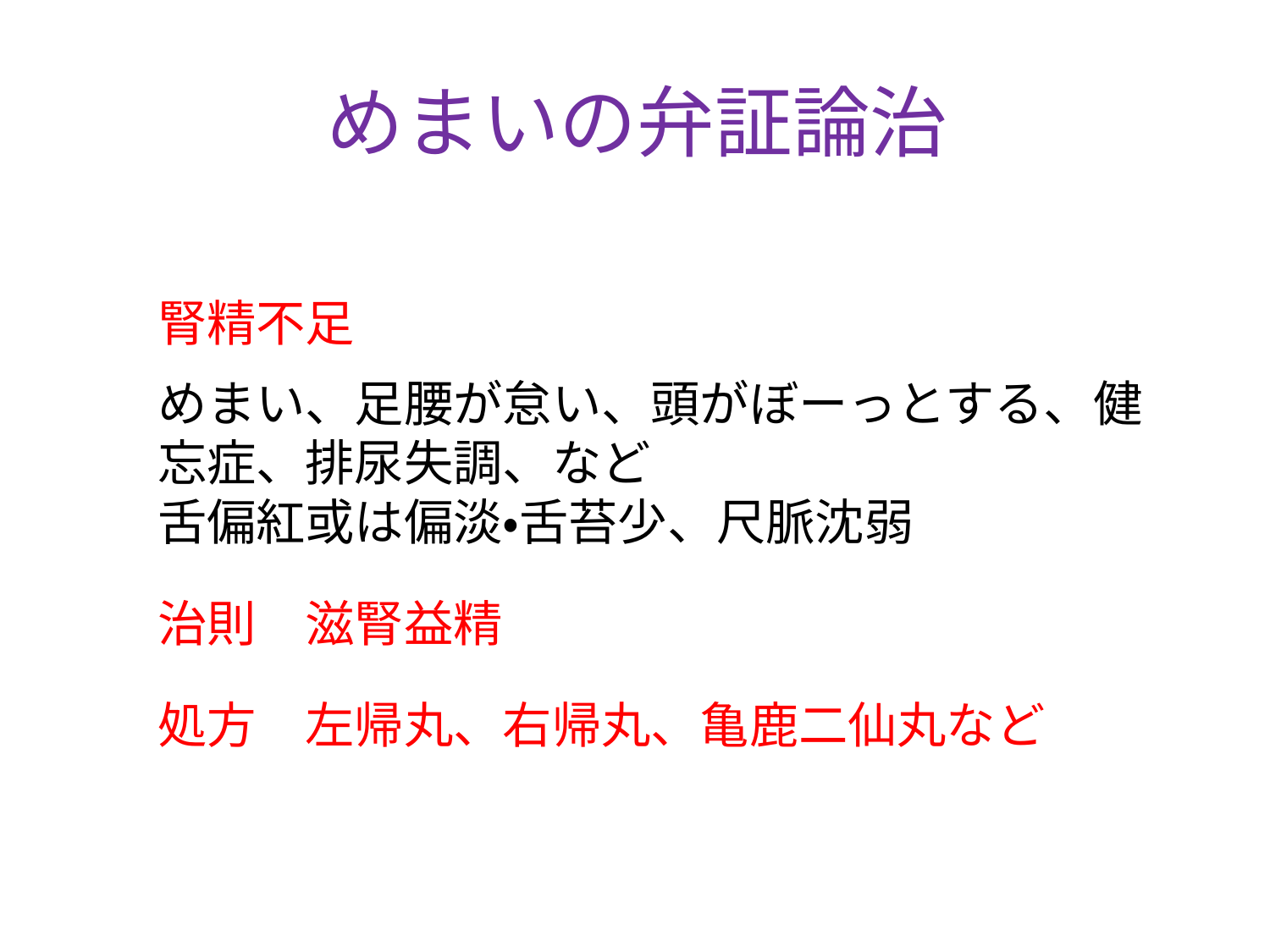

# めまいの弁証論治
腎精不足

めまい、足腰が怠い、頭がぼーっとする、健忘症、排尿失調、など
舌偏紅或は偏淡・舌苔少、尺脈沈弱

治則　滋腎益精

処方　左帰丸、右帰丸、亀鹿二仙丸など